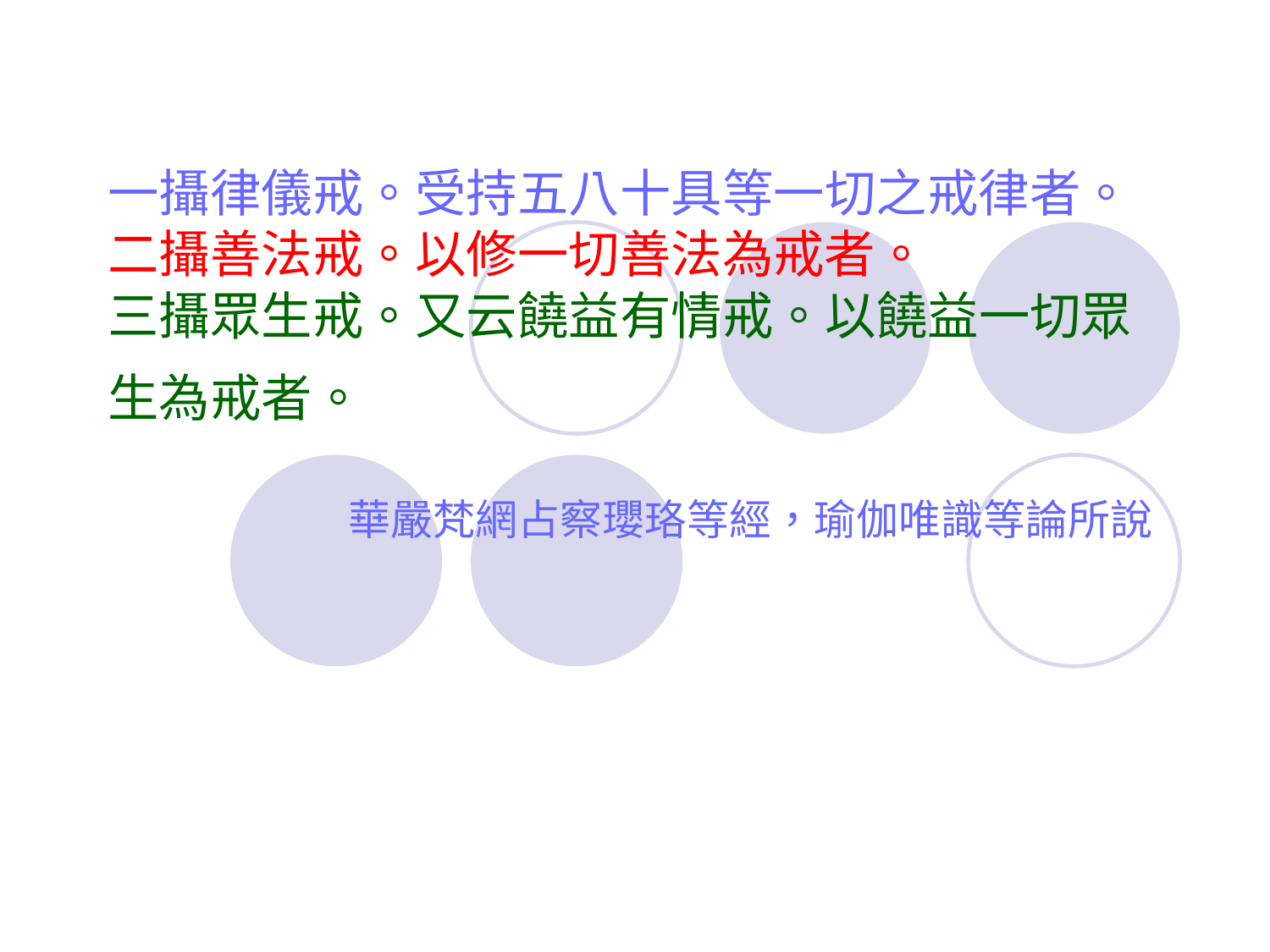

# 一攝律儀戒。受持五八十具等一切之戒律者。 二攝善法戒。以修一切善法為戒者。 三攝眾生戒。又云饒益有情戒。以饒益一切眾生為戒者。
華嚴梵網占察瓔珞等經，瑜伽唯識等論所說